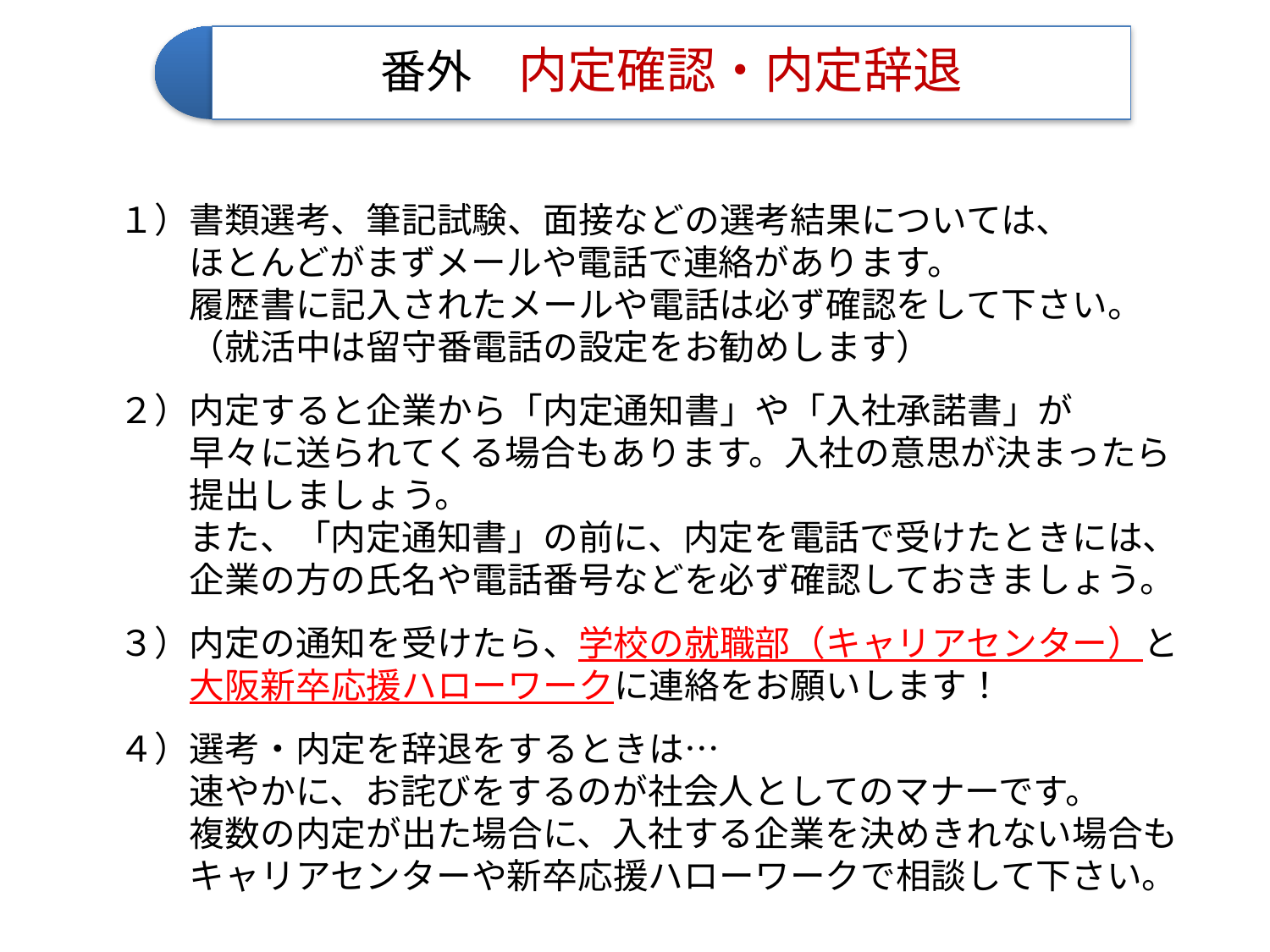

番外　内定確認・内定辞退

１）書類選考、筆記試験、面接などの選考結果については、
　　ほとんどがまずメールや電話で連絡があります。
　　履歴書に記入されたメールや電話は必ず確認をして下さい。
　　（就活中は留守番電話の設定をお勧めします）
２）内定すると企業から「内定通知書」や「入社承諾書」が
　　早々に送られてくる場合もあります。入社の意思が決まったら
　　提出しましょう。
　　また、「内定通知書」の前に、内定を電話で受けたときには、
　　企業の方の氏名や電話番号などを必ず確認しておきましょう。
３）内定の通知を受けたら、学校の就職部（キャリアセンター）と
　　大阪新卒応援ハローワークに連絡をお願いします！
４）選考・内定を辞退をするときは…
　　速やかに、お詫びをするのが社会人としてのマナーです。
　　複数の内定が出た場合に、入社する企業を決めきれない場合も
　　キャリアセンターや新卒応援ハローワークで相談して下さい。